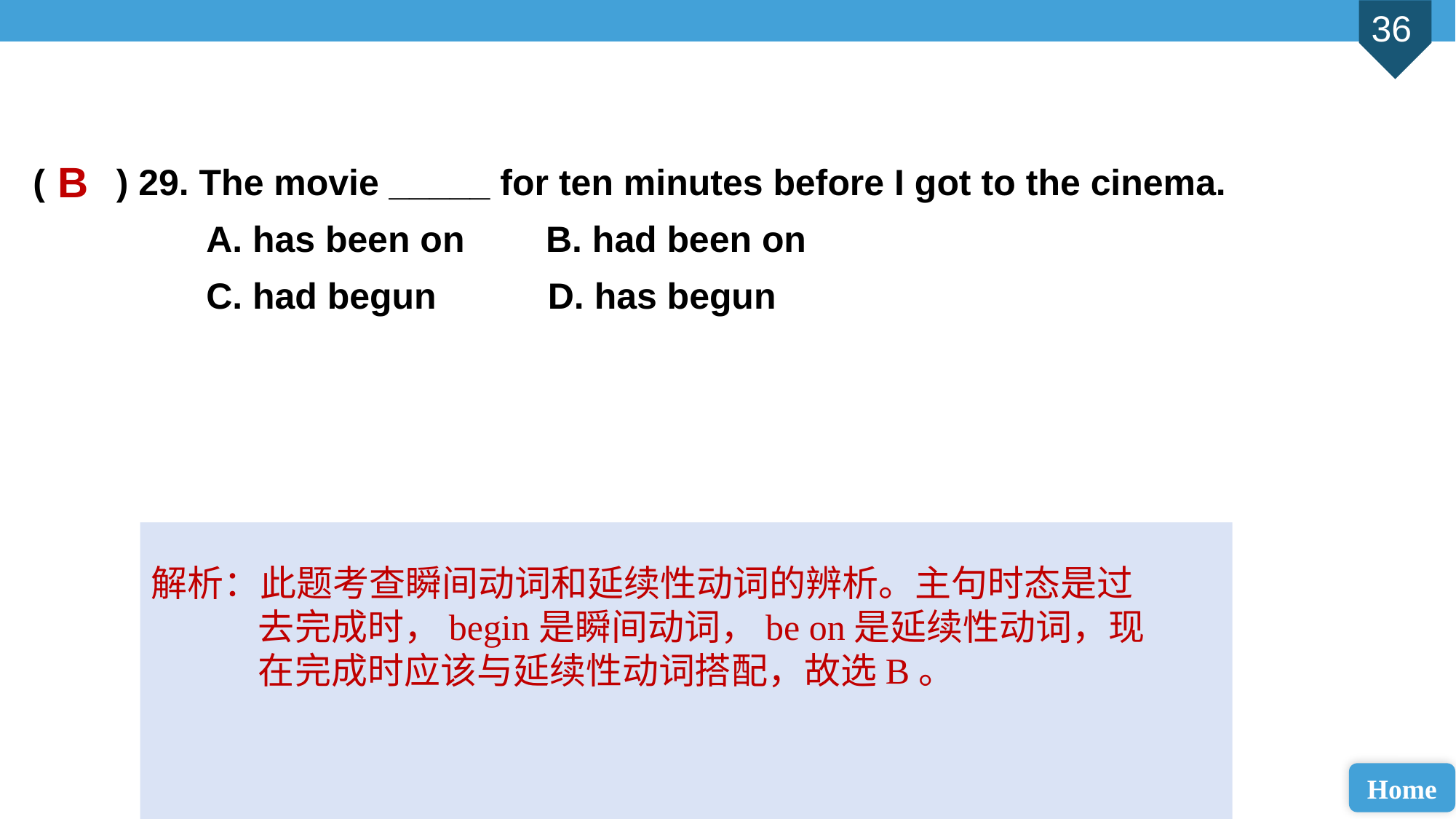

(       ) 29. The movie _____ for ten minutes before I got to the cinema.
                 A. has been on        B. had been on
                 C. had begun           D. has begun
B

解析：此题考查瞬间动词和延续性动词的辨析。主句时态是过去完成时，begin是瞬间动词，be on是延续性动词，现在完成时应该与延续性动词搭配，故选B。